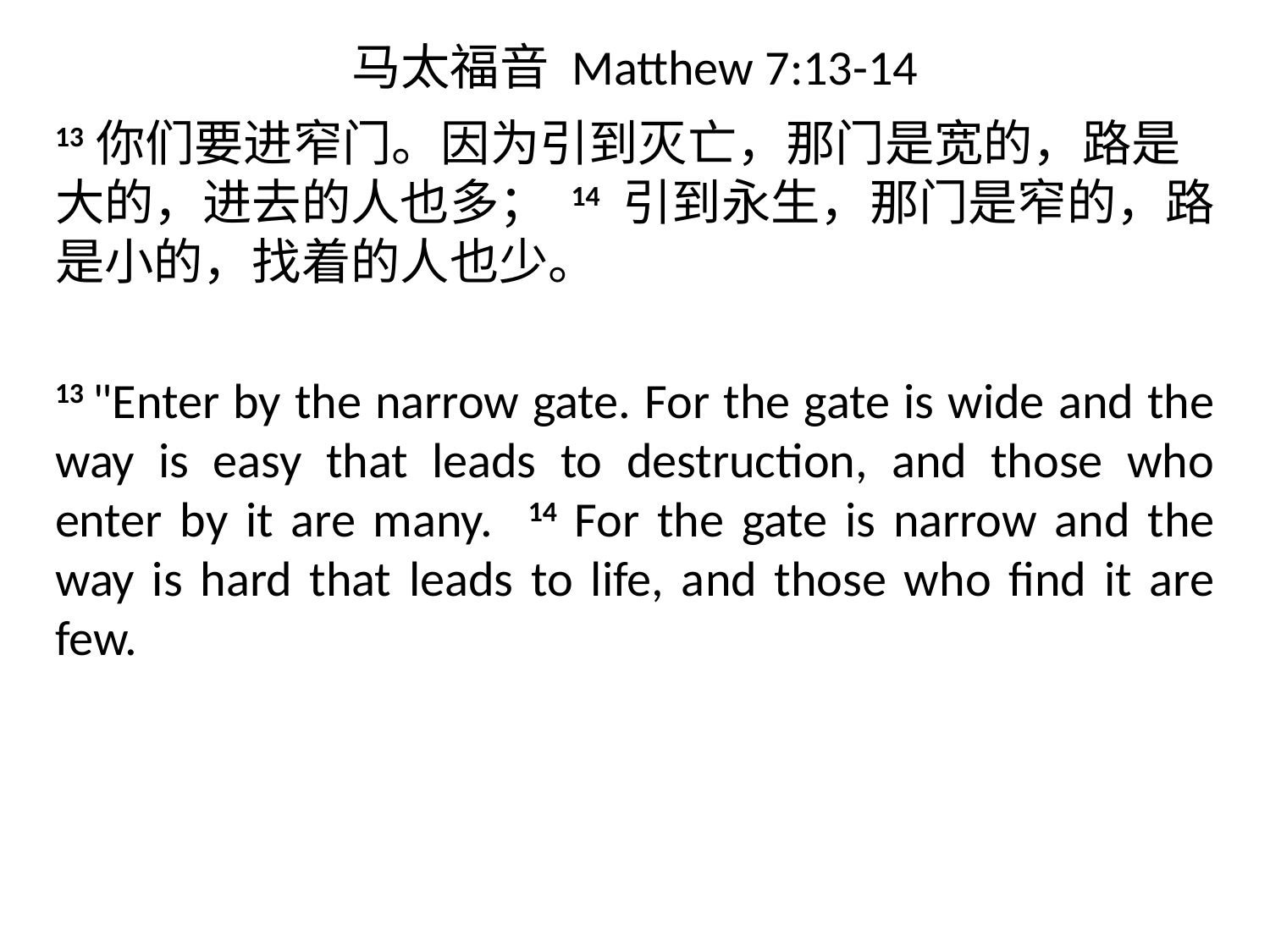

# 马太福音 Matthew 7:13-14
13你们要进窄门。因为引到灭亡，那门是宽的，路是大的，进去的人也多； 14 引到永生，那门是窄的，路是小的，找着的人也少。

13 "Enter by the narrow gate. For the gate is wide and the way is easy that leads to destruction, and those who enter by it are many.  14 For the gate is narrow and the way is hard that leads to life, and those who find it are few.